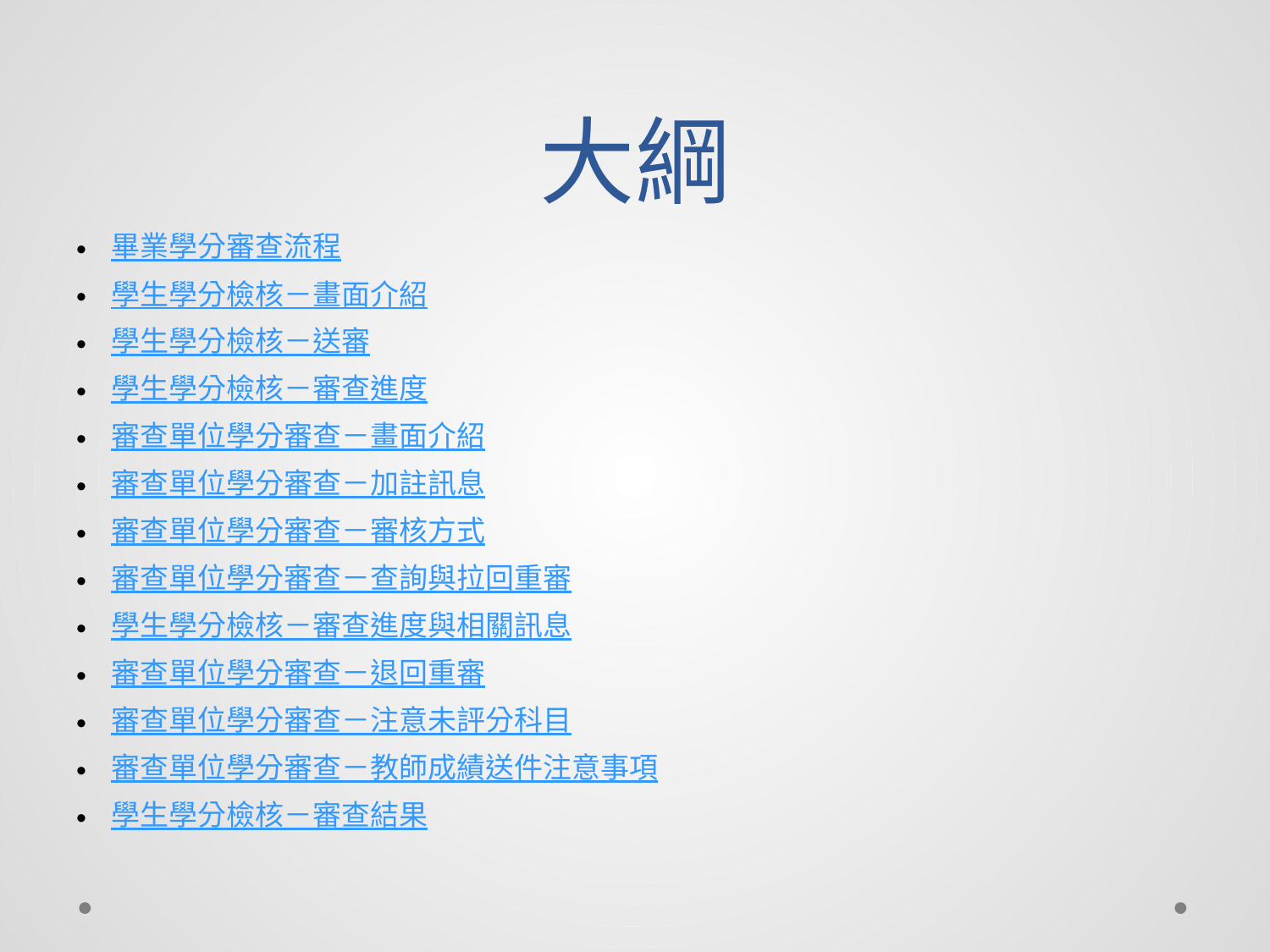

# 大綱
畢業學分審查流程
學生學分檢核－畫面介紹
學生學分檢核－送審
學生學分檢核－審查進度
審查單位學分審查－畫面介紹
審查單位學分審查－加註訊息
審查單位學分審查－審核方式
審查單位學分審查－查詢與拉回重審
學生學分檢核－審查進度與相關訊息
審查單位學分審查－退回重審
審查單位學分審查－注意未評分科目
審查單位學分審查－教師成績送件注意事項
學生學分檢核－審查結果